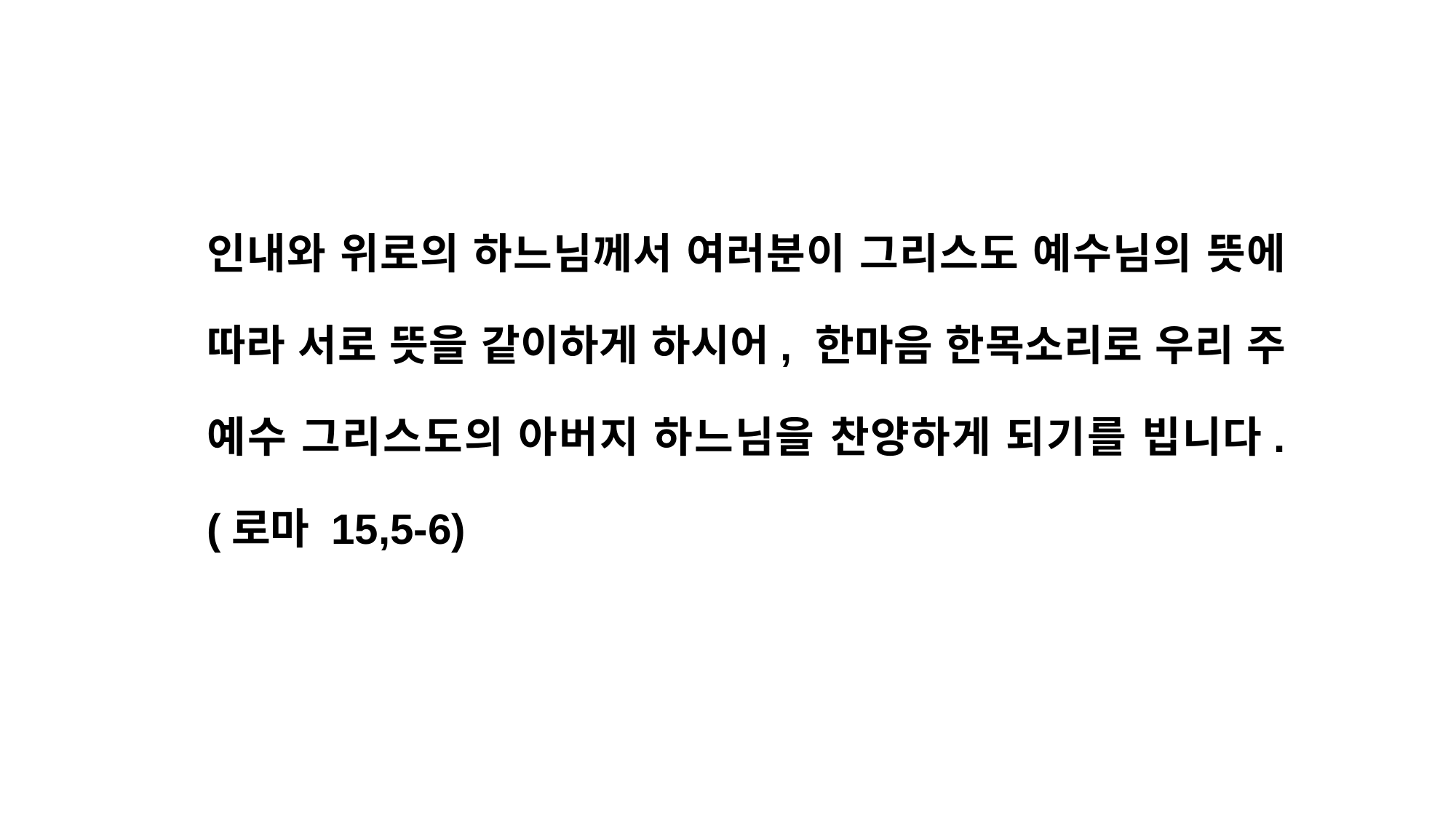

인내와 위로의 하느님께서 여러분이 그리스도 예수님의 뜻에 따라 서로 뜻을 같이하게 하시어, 한마음 한목소리로 우리 주 예수 그리스도의 아버지 하느님을 찬양하게 되기를 빕니다.(로마 15,5-6)